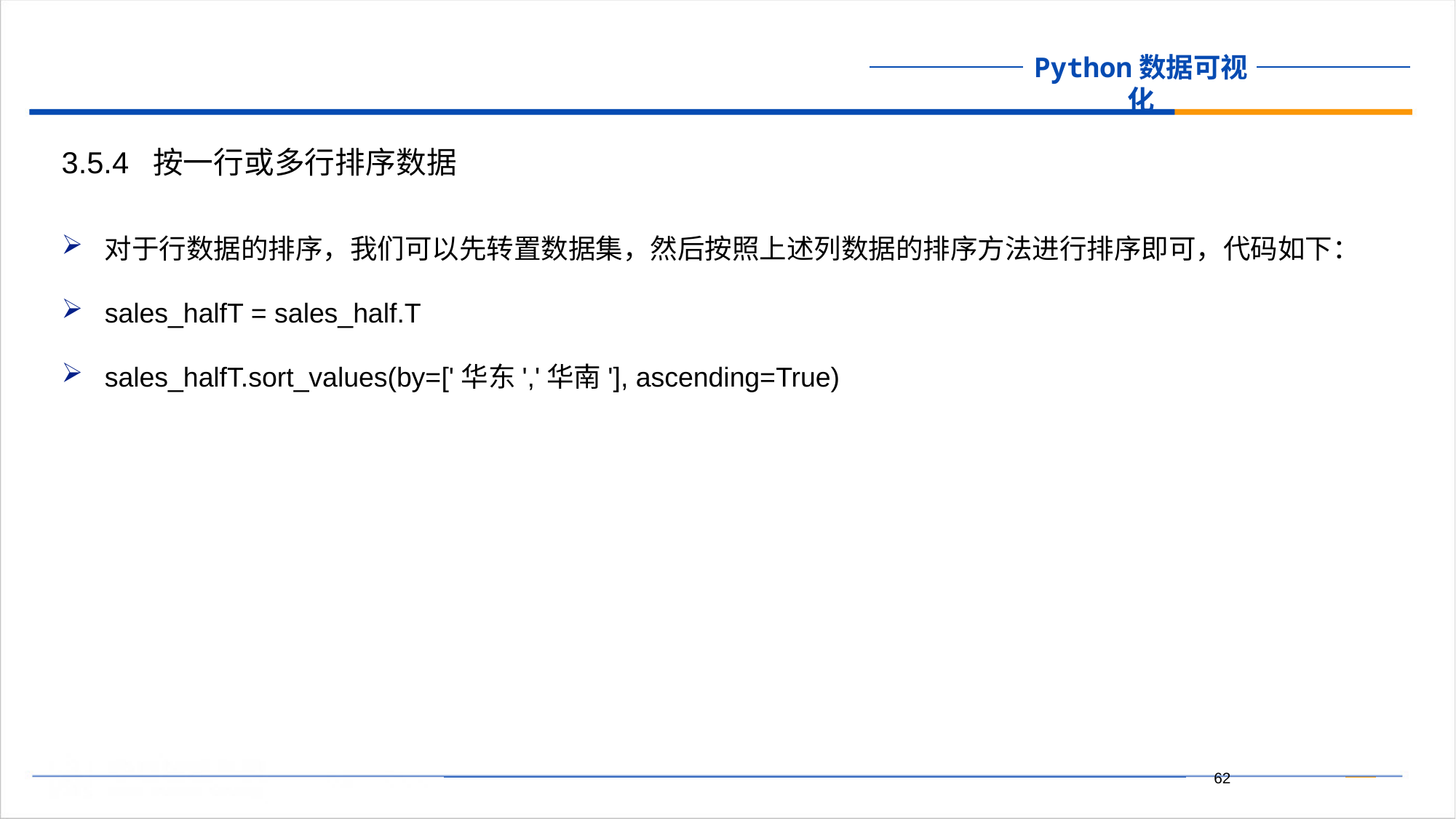

3.5.4  按一行或多行排序数据
对于行数据的排序，我们可以先转置数据集，然后按照上述列数据的排序方法进行排序即可，代码如下：
sales_halfT = sales_half.T
sales_halfT.sort_values(by=['华东','华南'], ascending=True)